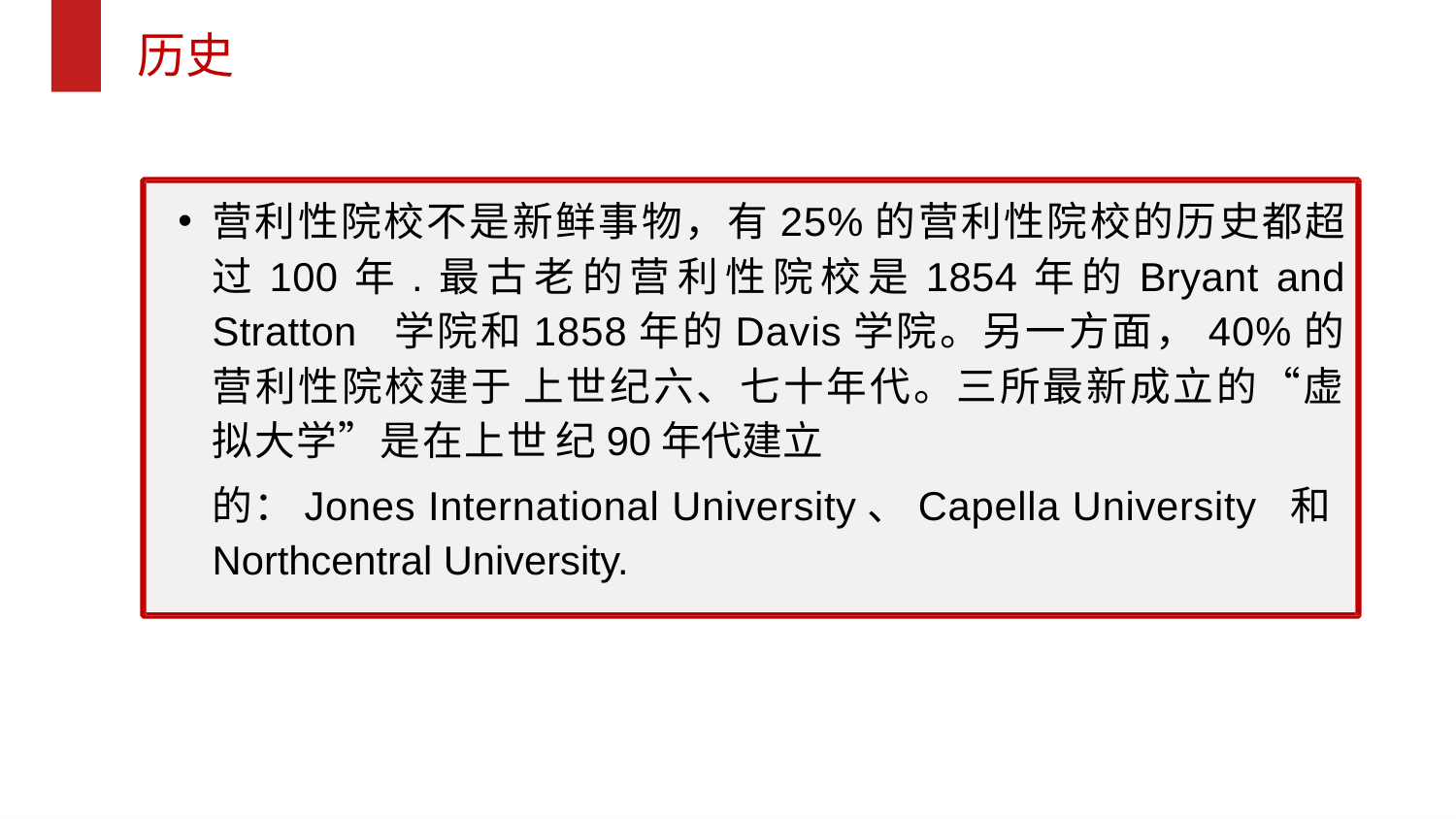

历史

营利性院校不是新鲜事物，有25%的营利性院校的历史都超 过100年.最古老的营利性院校是1854年的Bryant and Stratton  学院和1858年的Davis学院。另一方面，40%的营利性院校建于 上世纪六、七十年代。三所最新成立的“虚拟大学”是在上世 纪90年代建立
的：Jones International University、Capella University  和 Northcentral University.